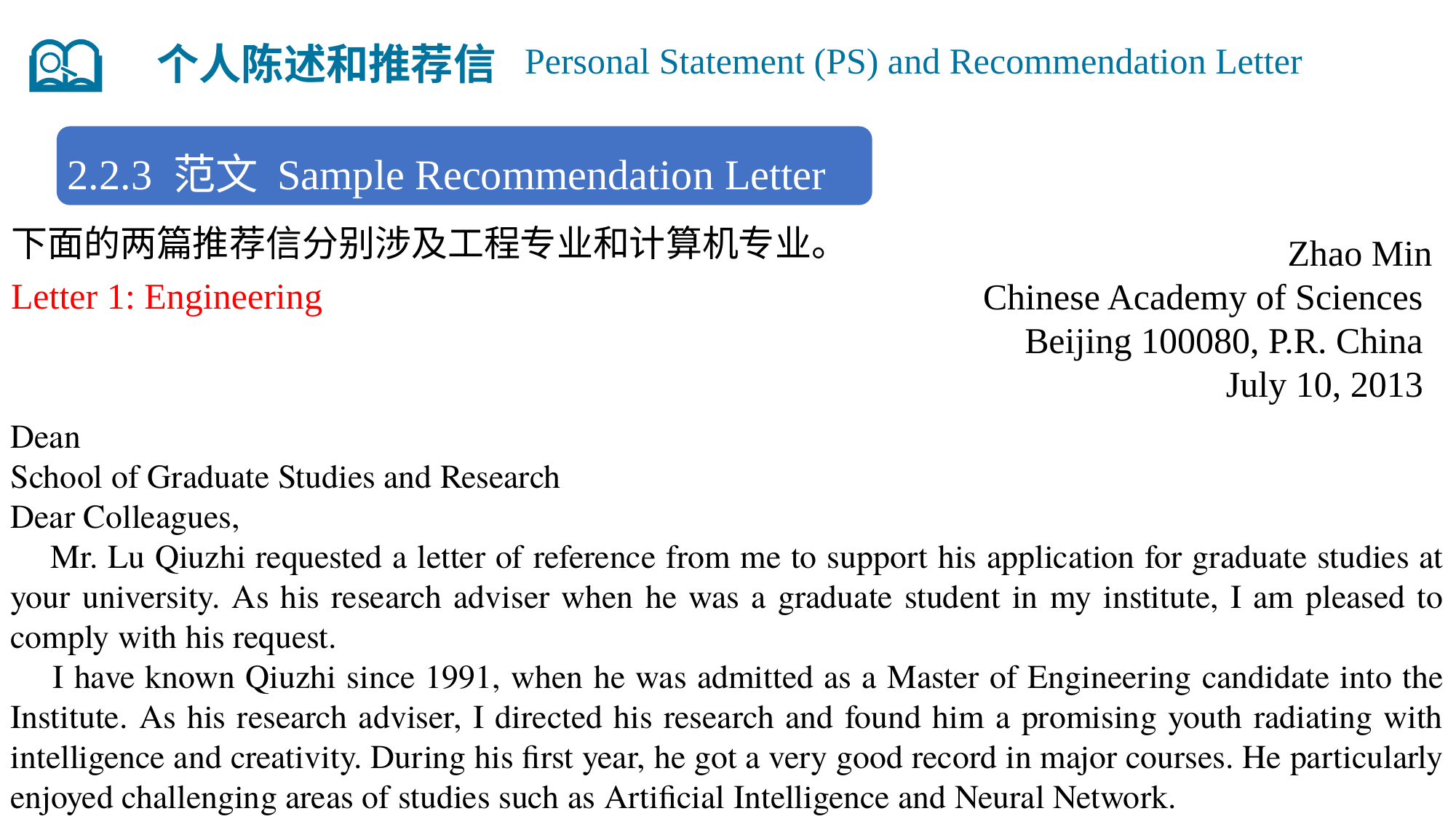

个人陈述和推荐信
Personal Statement (PS) and Recommendation Letter

2.2.3 范文 Sample Recommendation Letter
下面的两篇推荐信分别涉及工程专业和计算机专业。
Letter 1: Engineering
Zhao Min
Chinese Academy of Sciences
Beijing 100080, P.R. China
July 10, 2013
Dean
School of Graduate Studies and Research
Dear Colleagues,
    Mr. Lu Qiuzhi requested a letter of reference from me to support his application for graduate studies at your university. As his research adviser when he was a graduate student in my institute, I am pleased to comply with his request.
    I have known Qiuzhi since 1991, when he was admitted as a Master of Engineering candidate into the Institute. As his research adviser, I directed his research and found him a promising youth radiating with intelligence and creativity. During his first year, he got a very good record in major courses. He particularly enjoyed challenging areas of studies such as Artificial Intelligence and Neural Network.